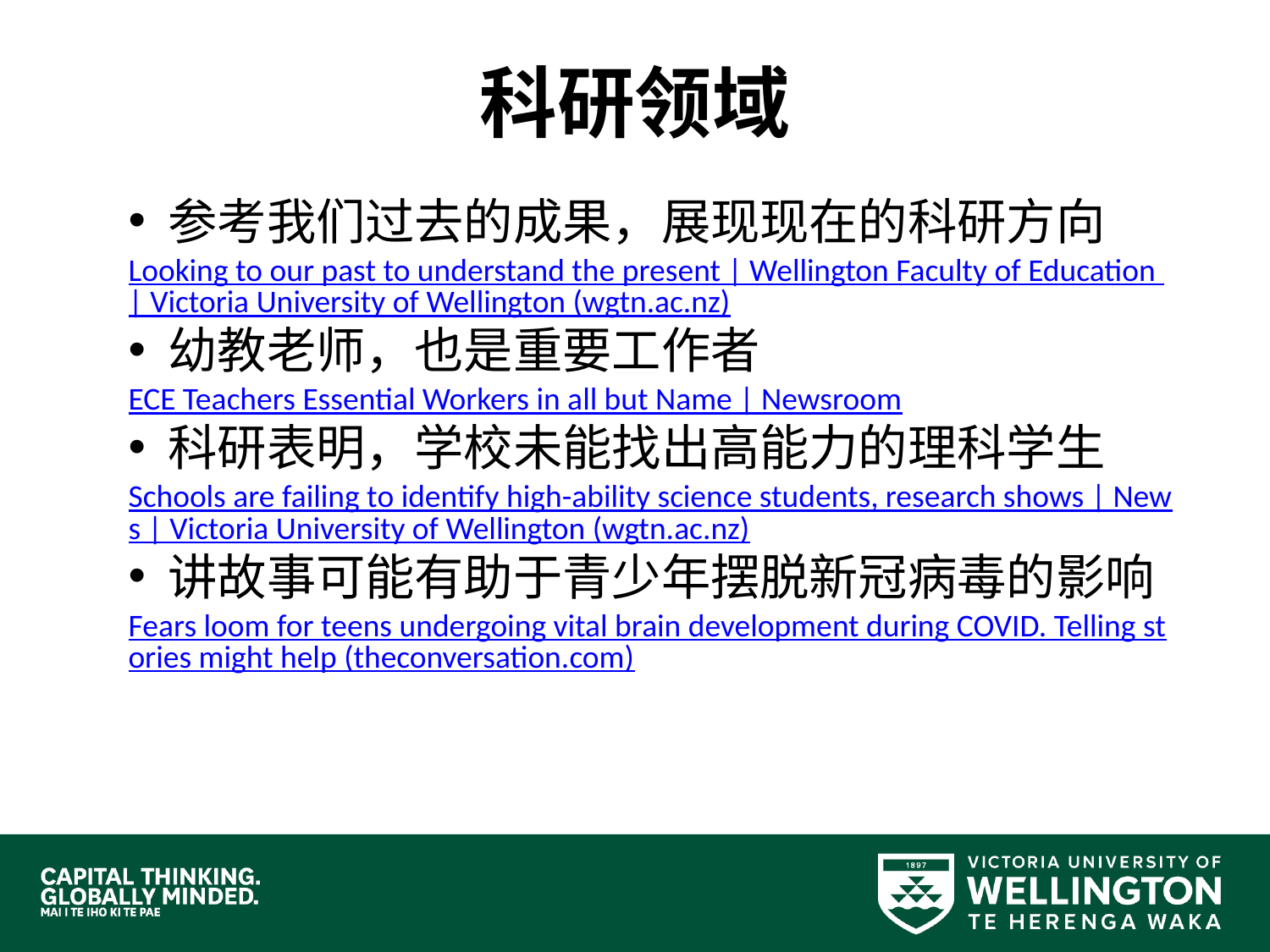

# 科研领域
参考我们过去的成果，展现现在的科研方向
Looking to our past to understand the present | Wellington Faculty of Education | Victoria University of Wellington (wgtn.ac.nz)
幼教老师，也是重要工作者
ECE Teachers Essential Workers in all but Name | Newsroom
科研表明，学校未能找出高能力的理科学生
Schools are failing to identify high-ability science students, research shows | News | Victoria University of Wellington (wgtn.ac.nz)
讲故事可能有助于青少年摆脱新冠病毒的影响
Fears loom for teens undergoing vital brain development during COVID. Telling stories might help (theconversation.com)